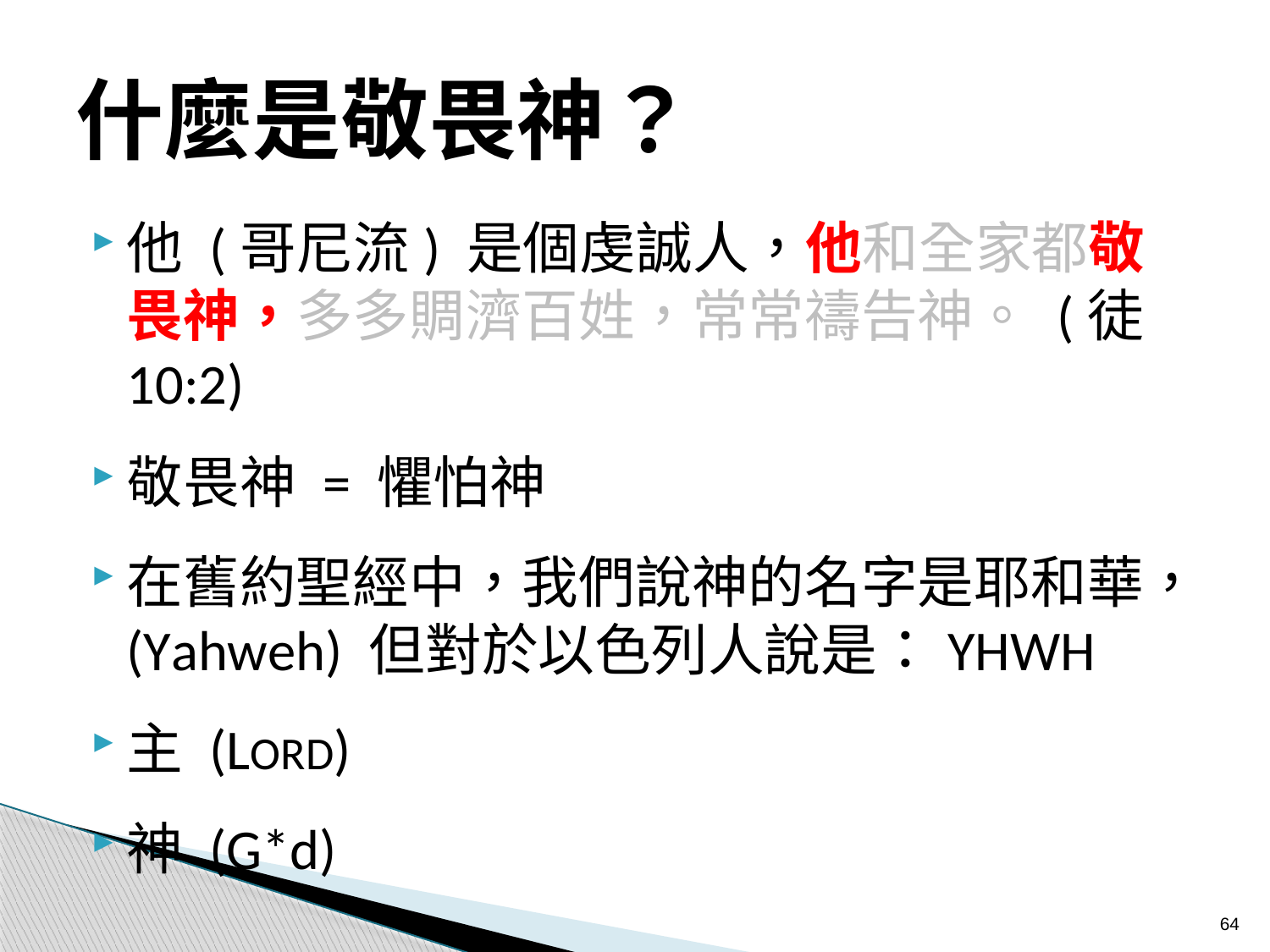

# 什麼是敬畏神？
他 (哥尼流) 是個虔誠人，他和全家都敬畏神，多多賙濟百姓，常常禱告神。 (徒10:2)
敬畏神 = 懼怕神
在舊約聖經中，我們說神的名字是耶和華，(Yahweh) 但對於以色列人說是：YHWH
主 (LORD)
神 (G*d)

64